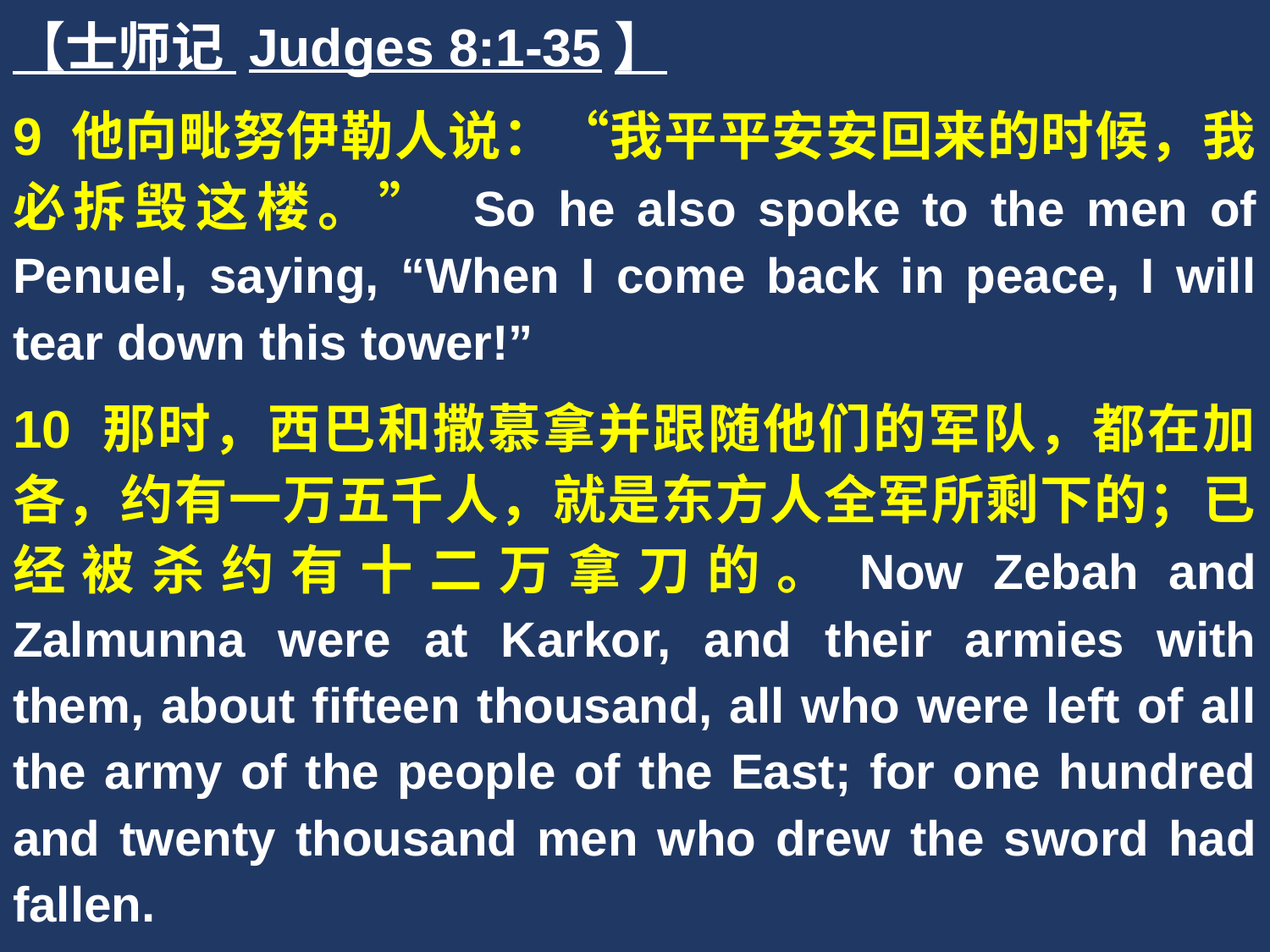

【士师记 Judges 8:1-35】
9 他向毗努伊勒人说：“我平平安安回来的时候，我必拆毁这楼。” So he also spoke to the men of Penuel, saying, “When I come back in peace, I will tear down this tower!”
10 那时，西巴和撒慕拿并跟随他们的军队，都在加各，约有一万五千人，就是东方人全军所剩下的；已经被杀约有十二万拿刀的。Now Zebah and Zalmunna were at Karkor, and their armies with them, about fifteen thousand, all who were left of all the army of the people of the East; for one hundred and twenty thousand men who drew the sword had fallen.